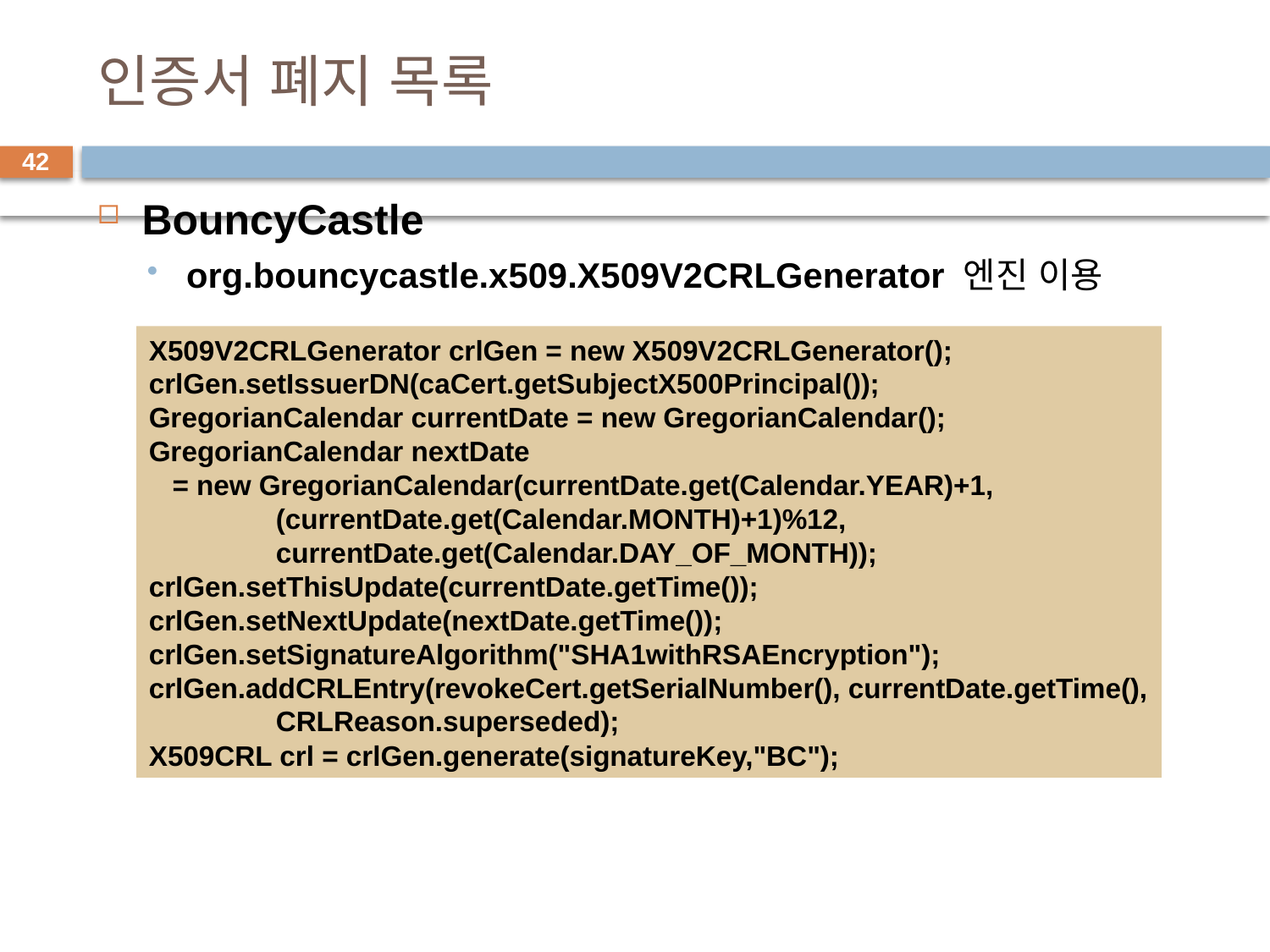

# 인증서 폐지 목록
42
BouncyCastle
org.bouncycastle.x509.X509V2CRLGenerator 엔진 이용
X509V2CRLGenerator crlGen = new X509V2CRLGenerator();
crlGen.setIssuerDN(caCert.getSubjectX500Principal());
GregorianCalendar currentDate = new GregorianCalendar();
GregorianCalendar nextDate
   = new GregorianCalendar(currentDate.get(Calendar.YEAR)+1,
	(currentDate.get(Calendar.MONTH)+1)%12,
	currentDate.get(Calendar.DAY_OF_MONTH));
crlGen.setThisUpdate(currentDate.getTime());
crlGen.setNextUpdate(nextDate.getTime());
crlGen.setSignatureAlgorithm("SHA1withRSAEncryption");
crlGen.addCRLEntry(revokeCert.getSerialNumber(), currentDate.getTime(),
	CRLReason.superseded);
X509CRL crl = crlGen.generate(signatureKey,"BC");